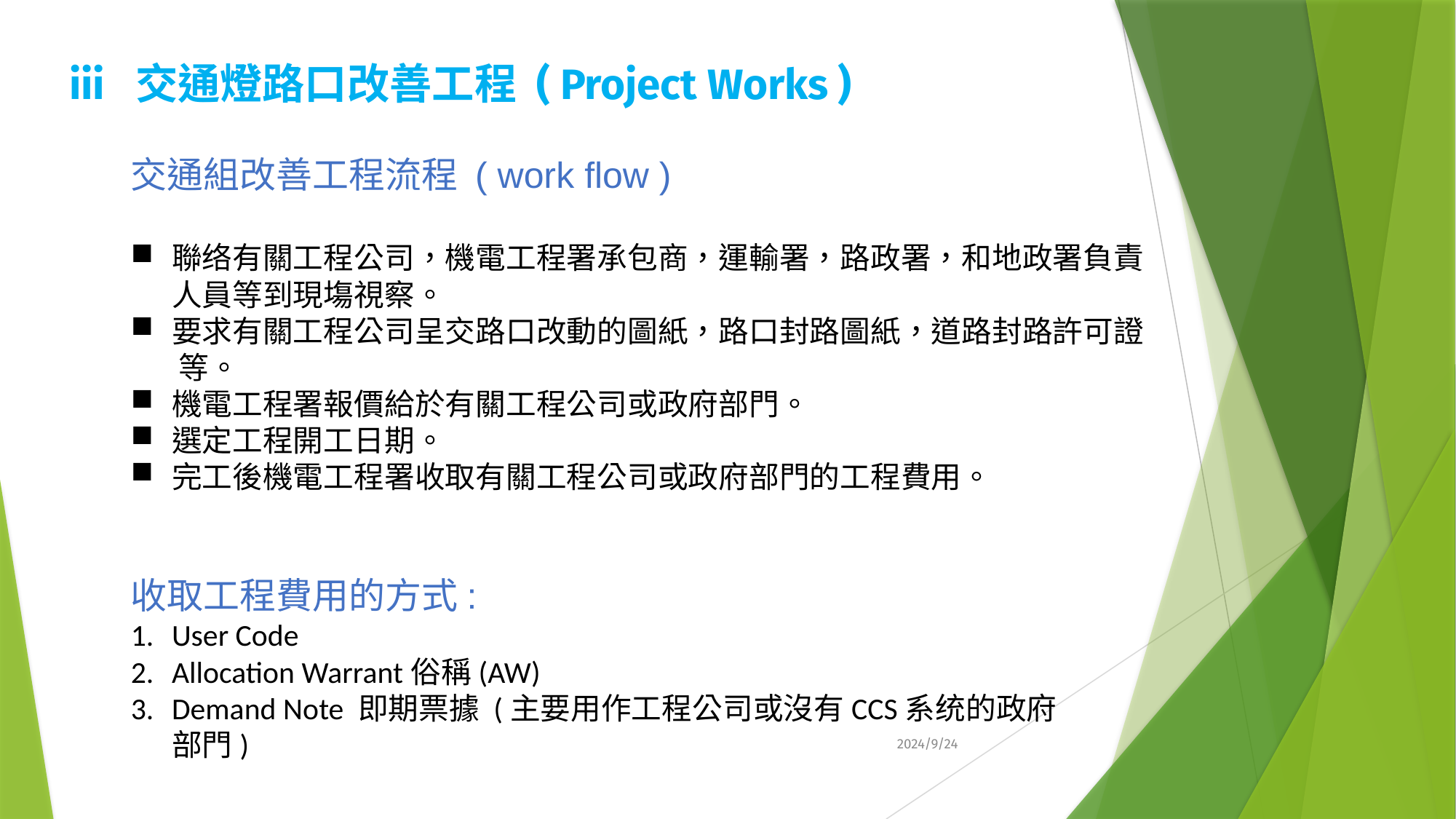

# iii  交通燈路口改善工程 ( Project Works )
交通組改善工程流程 ( work flow )

聯络有關工程公司，機電工程署承包商，運輸署，路政署，和地政署負責人員等到現塲視察。
要求有關工程公司呈交路口改動的圖紙，路口封路圖紙，道路封路許可證
      等。
機電工程署報價給於有關工程公司或政府部門。
選定工程開工日期。
完工後機電工程署收取有關工程公司或政府部門的工程費用。
收取工程費用的方式:
User Code
Allocation Warrant俗稱(AW)
Demand Note 即期票據 (主要用作工程公司或沒有CCS系统的政府部門)
2024/9/24